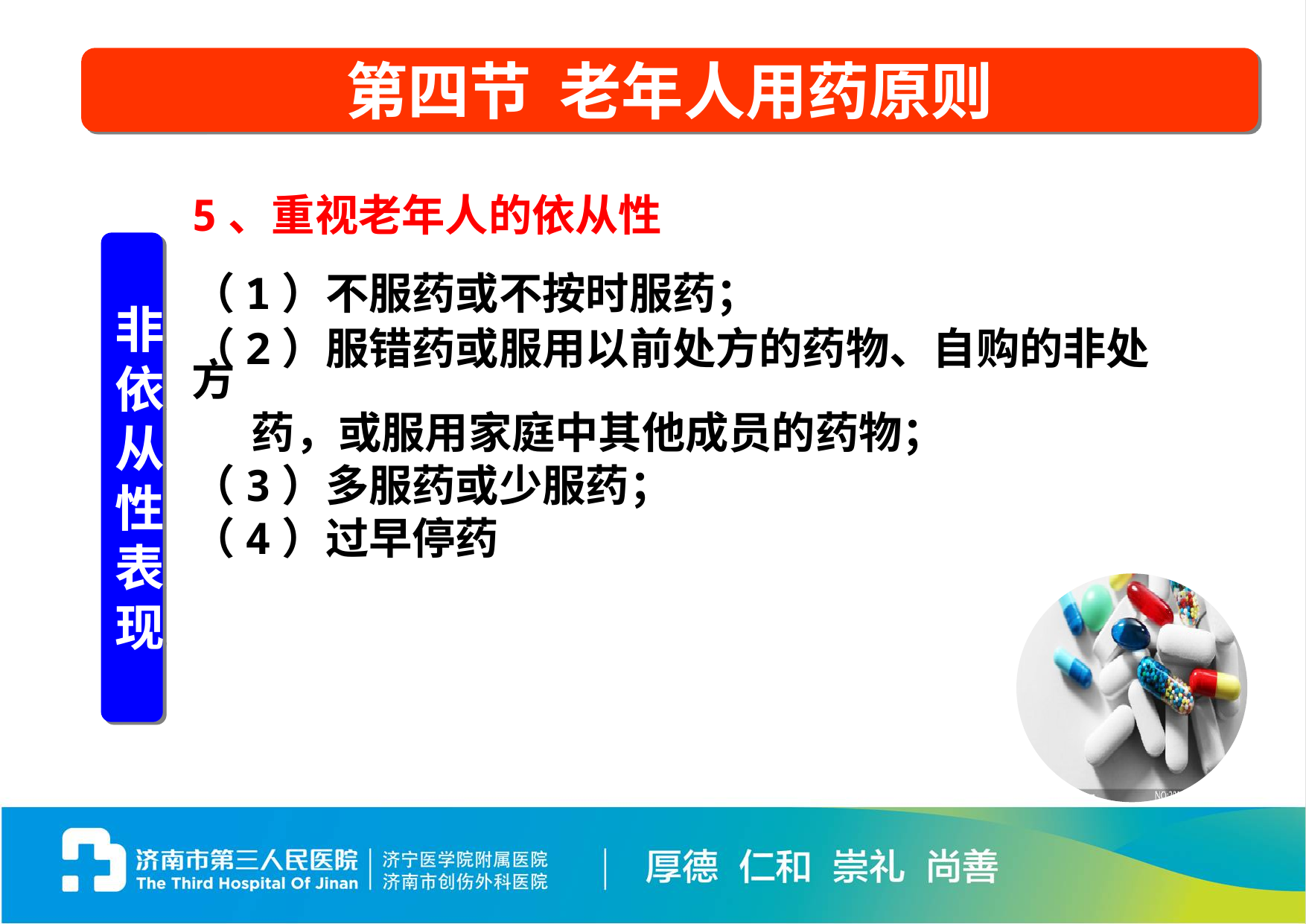

第四节  老年人用药原则
5、重视老年人的依从性
（1）不服药或不按时服药；
（2）服错药或服用以前处方的药物、自购的非处方
     药，或服用家庭中其他成员的药物；
（3）多服药或少服药；
（4）过早停药

非依从性表现